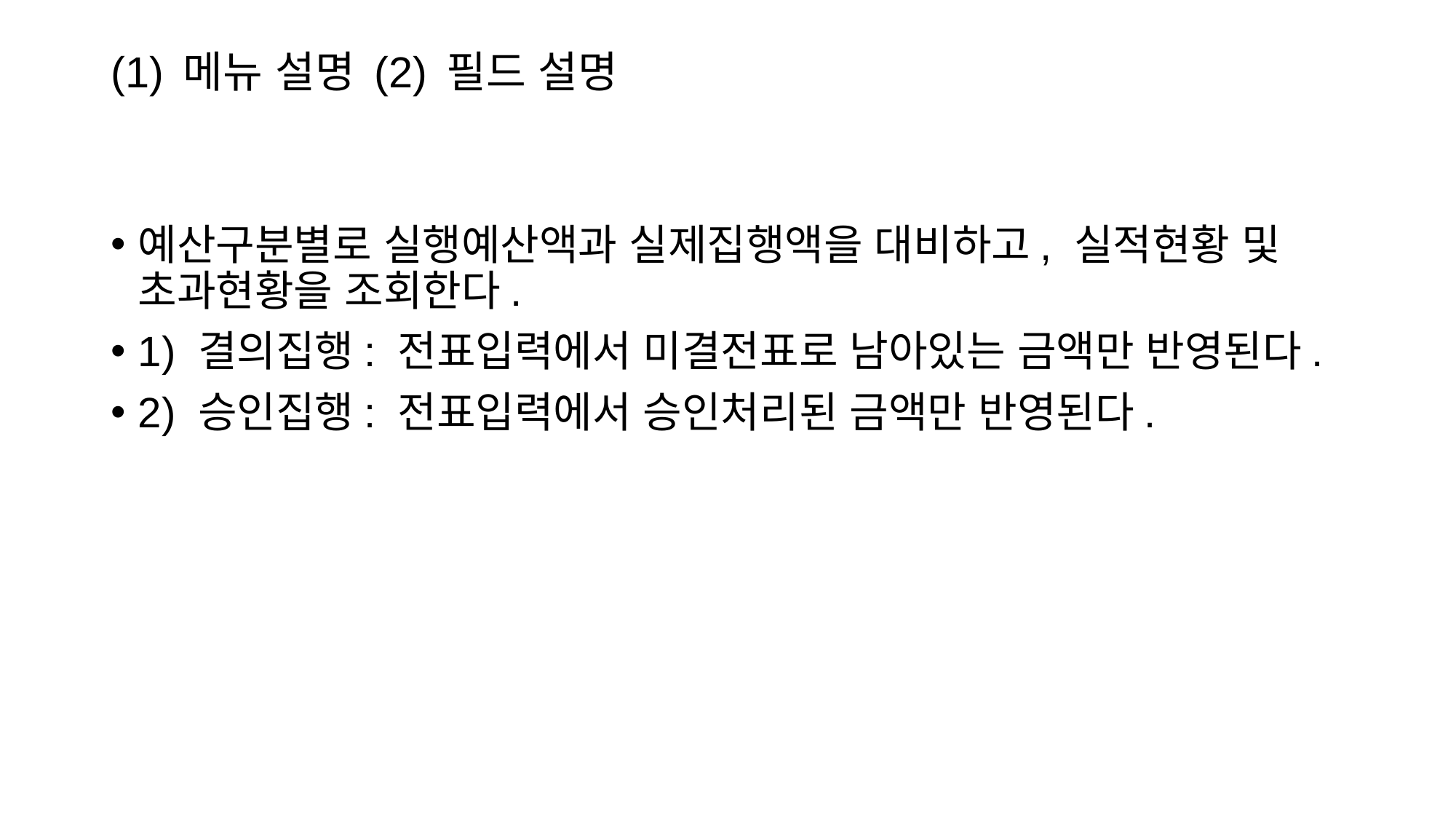

# (1) 메뉴 설명 (2) 필드 설명
예산구분별로 실행예산액과 실제집행액을 대비하고, 실적현황 및 초과현황을 조회한다.
1) 결의집행: 전표입력에서 미결전표로 남아있는 금액만 반영된다.
2) 승인집행: 전표입력에서 승인처리된 금액만 반영된다.